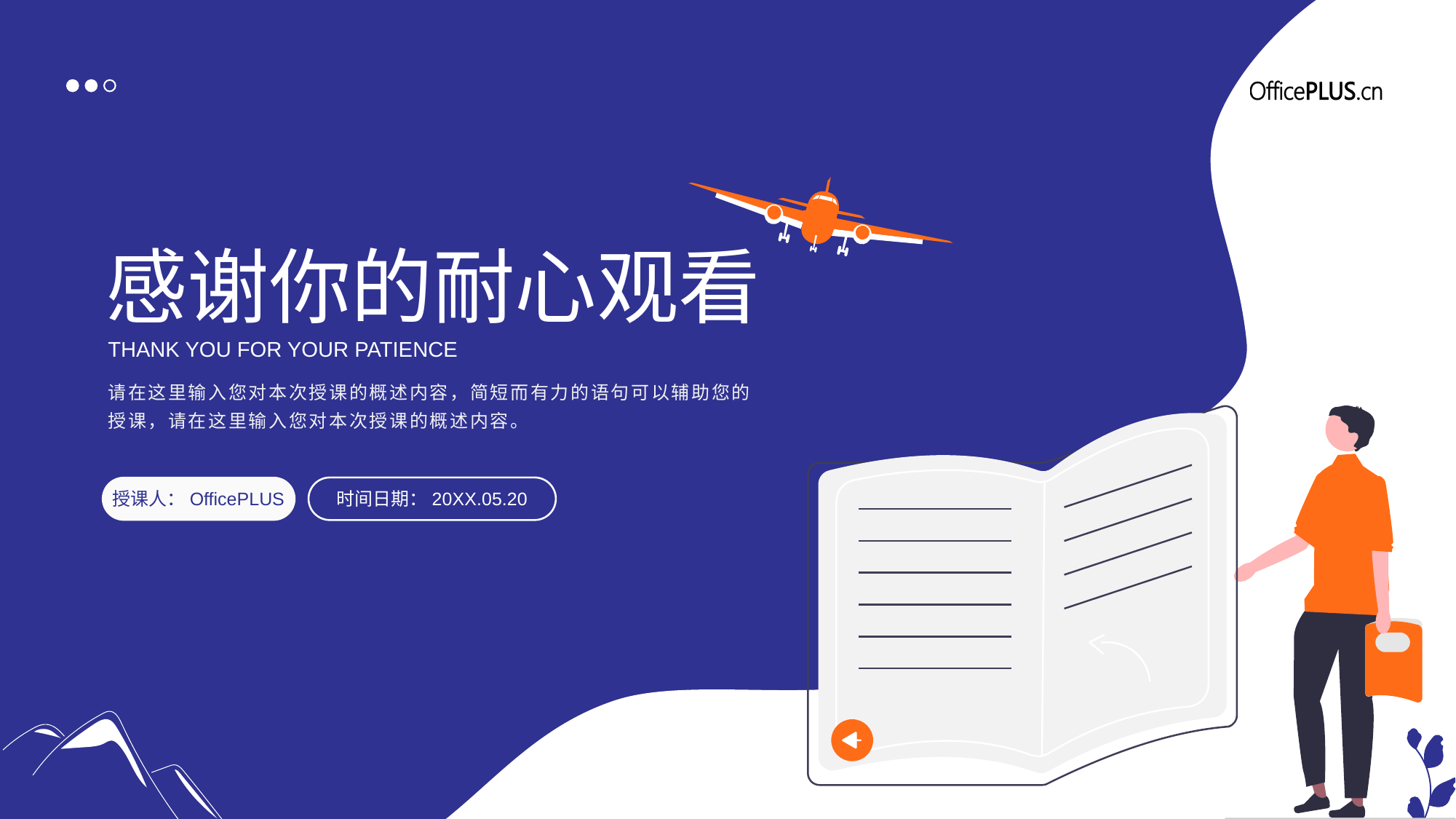

感谢你的耐心观看
THANK YOU FOR YOUR PATIENCE
请在这里输入您对本次授课的概述内容，简短而有力的语句可以辅助您的授课，请在这里输入您对本次授课的概述内容。

授课人：OfficePLUS
时间日期：20XX.05.20